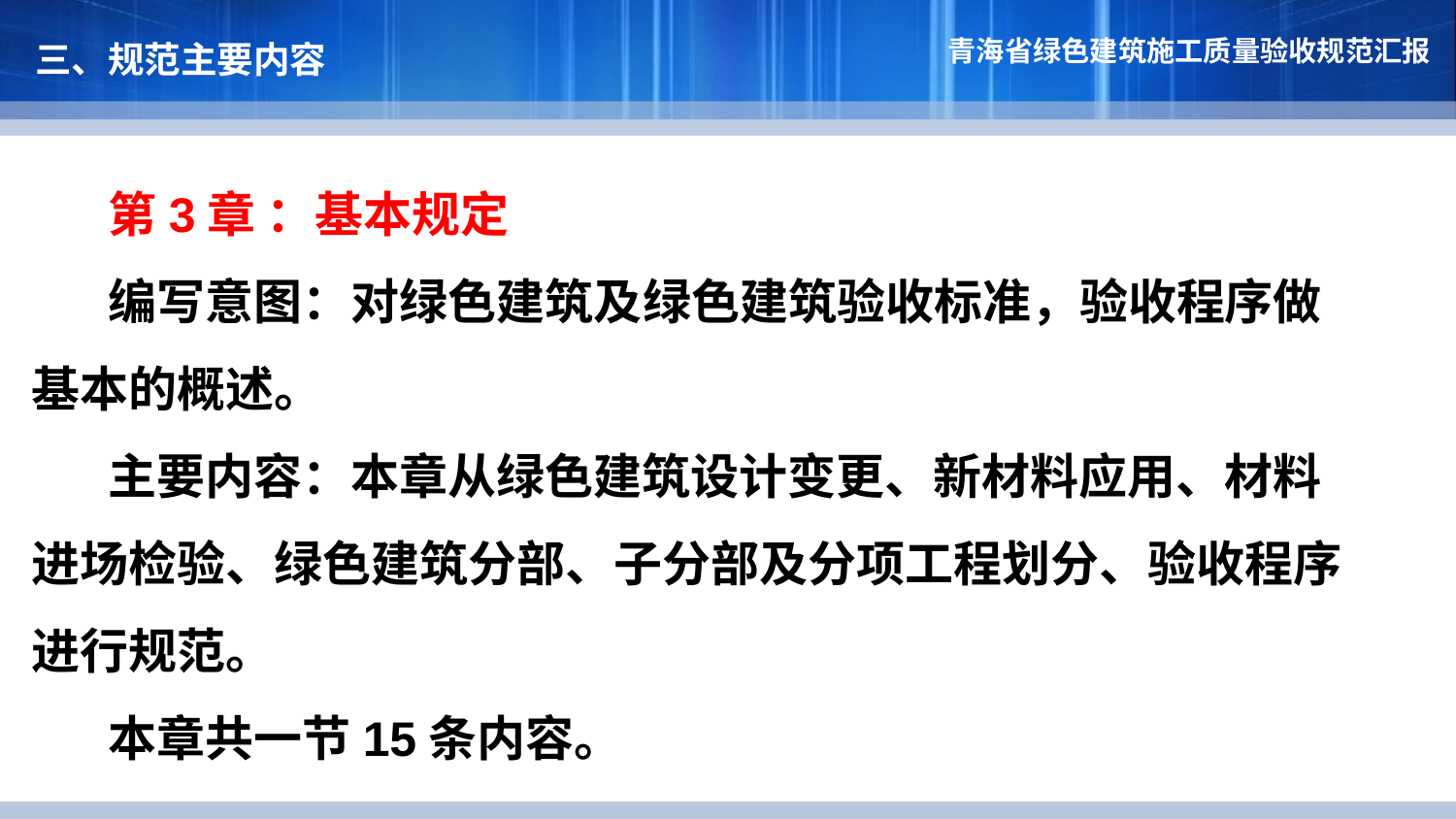

三、规范主要内容
      第3章 ：基本规定
      编写意图：对绿色建筑及绿色建筑验收标准，验收程序做基本的概述。
      主要内容：本章从绿色建筑设计变更、新材料应用、材料进场检验、绿色建筑分部、子分部及分项工程划分、验收程序进行规范。
      本章共一节15条内容。